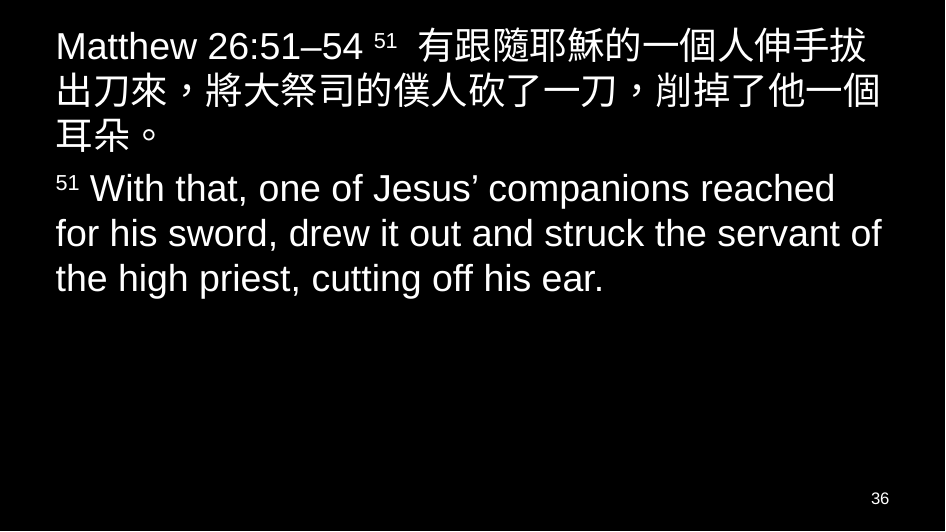

Matthew 26:51–54 51 有跟隨耶穌的一個人伸手拔出刀來，將大祭司的僕人砍了一刀，削掉了他一個耳朵。
51 With that, one of Jesus’ companions reached for his sword, drew it out and struck the servant of the high priest, cutting off his ear.
36